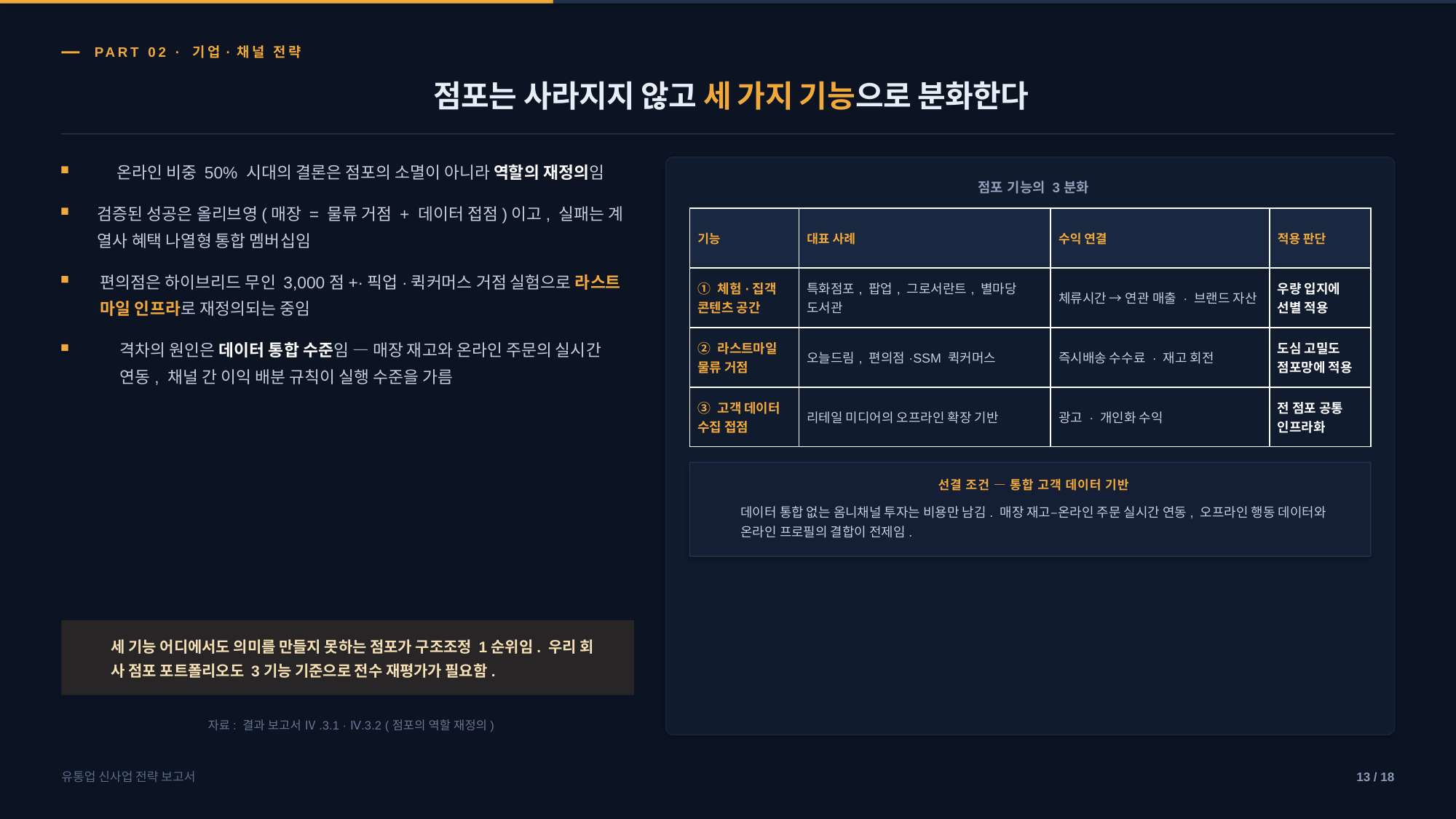

PART 02 · 기업·채널 전략

점포는 사라지지 않고 세 가지 기능으로 분화한다

온라인 비중 50% 시대의 결론은 점포의 소멸이 아니라 역할의 재정의임

점포 기능의 3분화
검증된 성공은 올리브영(매장 = 물류 거점 + 데이터 접점)이고, 실패는 계
열사 혜택 나열형 통합 멤버십임

| 기능 | 대표 사례 | 수익 연결 | 적용 판단 |
| --- | --- | --- | --- |
| ① 체험·집객 콘텐츠 공간 | 특화점포, 팝업, 그로서란트, 별마당 도서관 | 체류시간 → 연관 매출 · 브랜드 자산 | 우량 입지에 선별 적용 |
| ② 라스트마일 물류 거점 | 오늘드림, 편의점·SSM 퀵커머스 | 즉시배송 수수료 · 재고 회전 | 도심 고밀도 점포망에 적용 |
| ③ 고객 데이터 수집 접점 | 리테일 미디어의 오프라인 확장 기반 | 광고 · 개인화 수익 | 전 점포 공통 인프라화 |
편의점은 하이브리드 무인 3,000점+·픽업·퀵커머스 거점 실험으로 라스트
마일 인프라로 재정의되는 중임

격차의 원인은 데이터 통합 수준임 — 매장 재고와 온라인 주문의 실시간
연동, 채널 간 이익 배분 규칙이 실행 수준을 가름

선결 조건 — 통합 고객 데이터 기반
데이터 통합 없는 옴니채널 투자는 비용만 남김. 매장 재고–온라인 주문 실시간 연동, 오프라인 행동 데이터와
온라인 프로필의 결합이 전제임.

세 기능 어디에서도 의미를 만들지 못하는 점포가 구조조정 1순위임. 우리 회
사 점포 포트폴리오도 3기능 기준으로 전수 재평가가 필요함.
자료: 결과 보고서 Ⅳ.3.1 · Ⅳ.3.2 (점포의 역할 재정의)
유통업 신사업 전략 보고서
13 / 18